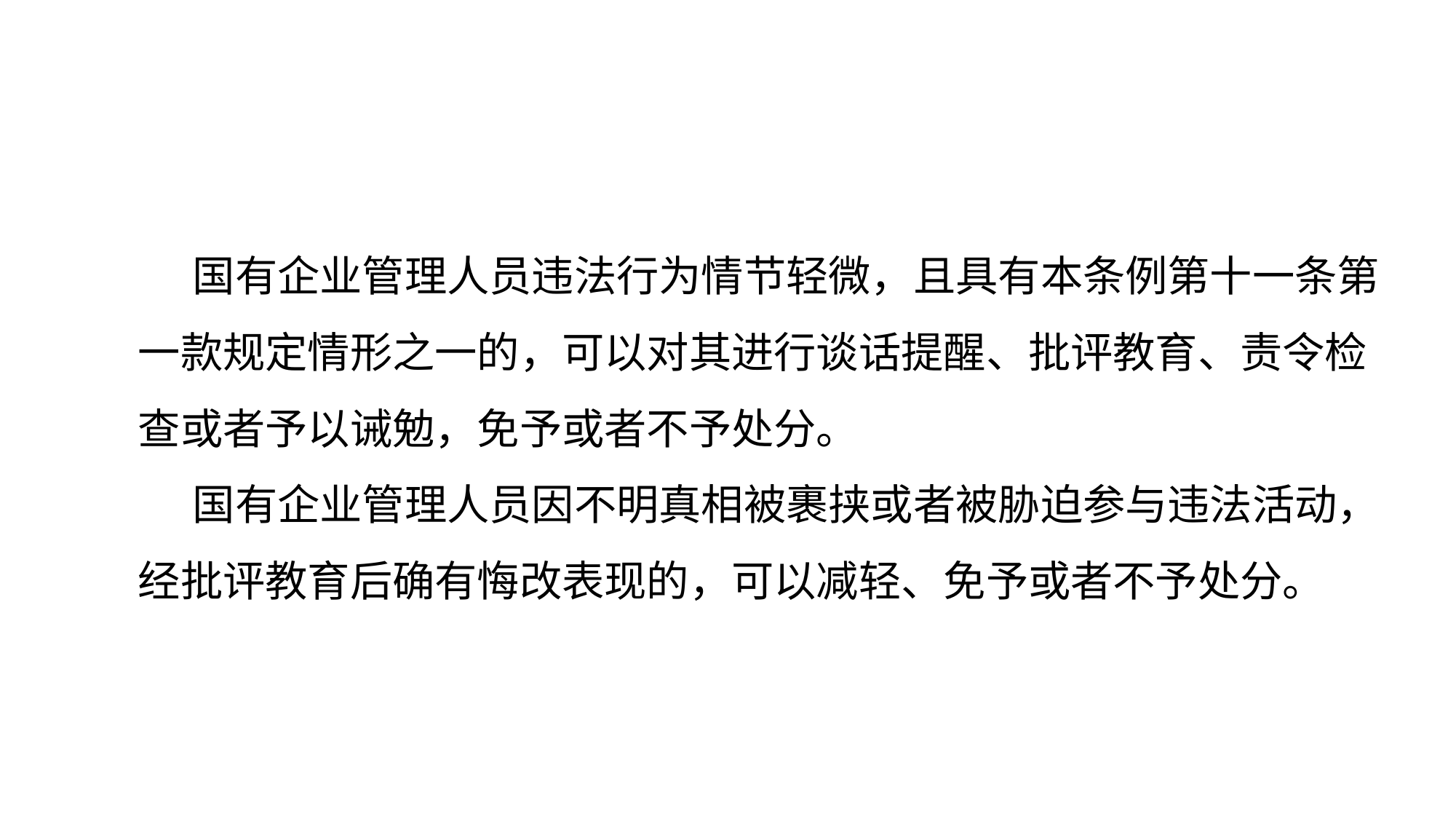

#
国有企业管理人员违法行为情节轻微，且具有本条例第十一条第一款规定情形之一的，可以对其进行谈话提醒、批评教育、责令检查或者予以诫勉，免予或者不予处分。
国有企业管理人员因不明真相被裹挟或者被胁迫参与违法活动，经批评教育后确有悔改表现的，可以减轻、免予或者不予处分。